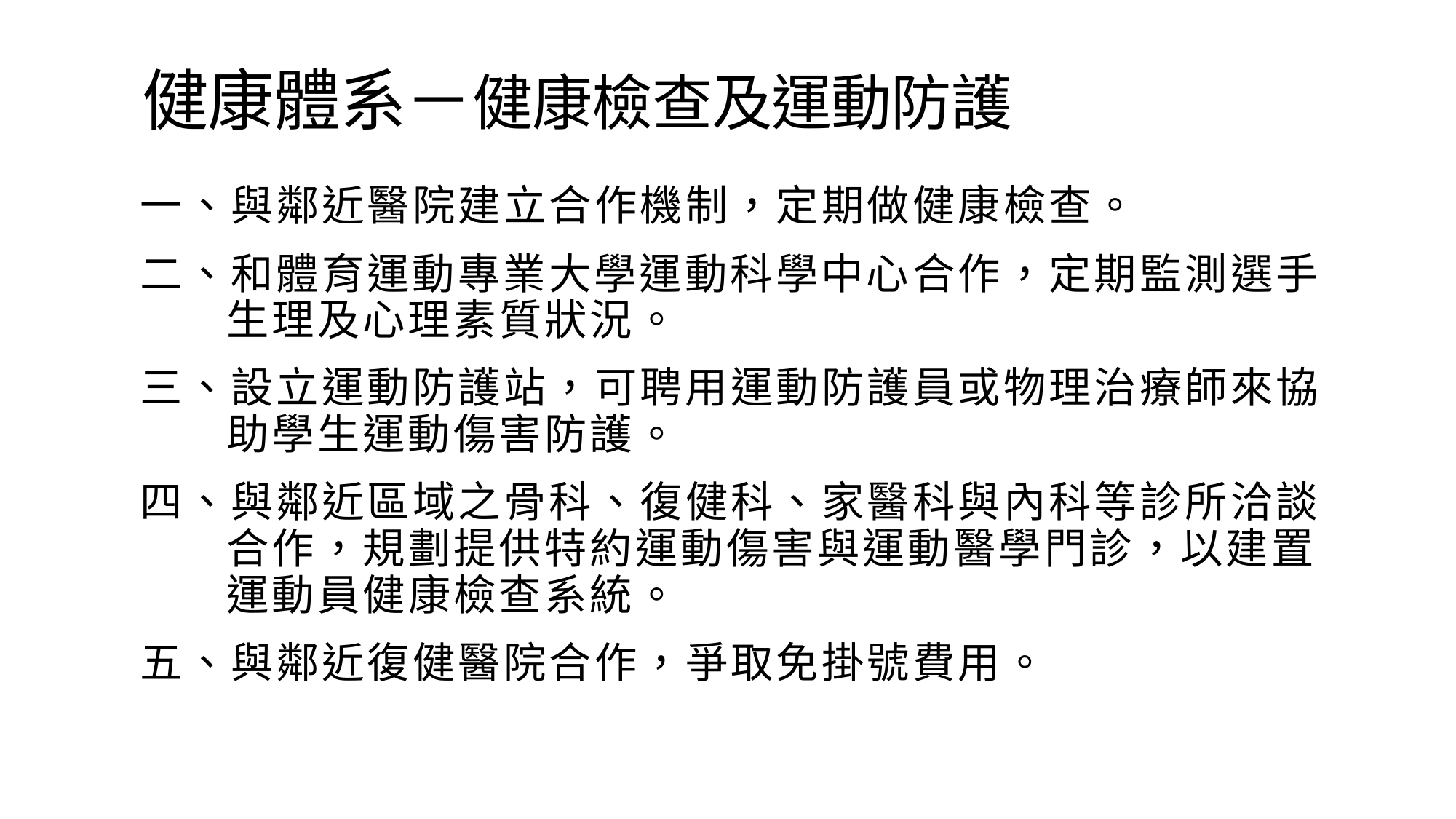

# 健康體系－健康檢查及運動防護
一、與鄰近醫院建立合作機制，定期做健康檢查。
二、和體育運動專業大學運動科學中心合作，定期監測選手
生理及心理素質狀況。
三、設立運動防護站，可聘用運動防護員或物理治療師來協助學生運動傷害防護。
四、與鄰近區域之骨科、復健科、家醫科與內科等診所洽談
合作，規劃提供特約運動傷害與運動醫學門診，以建置
運動員健康檢查系統。
五、與鄰近復健醫院合作，爭取免掛號費用。
34